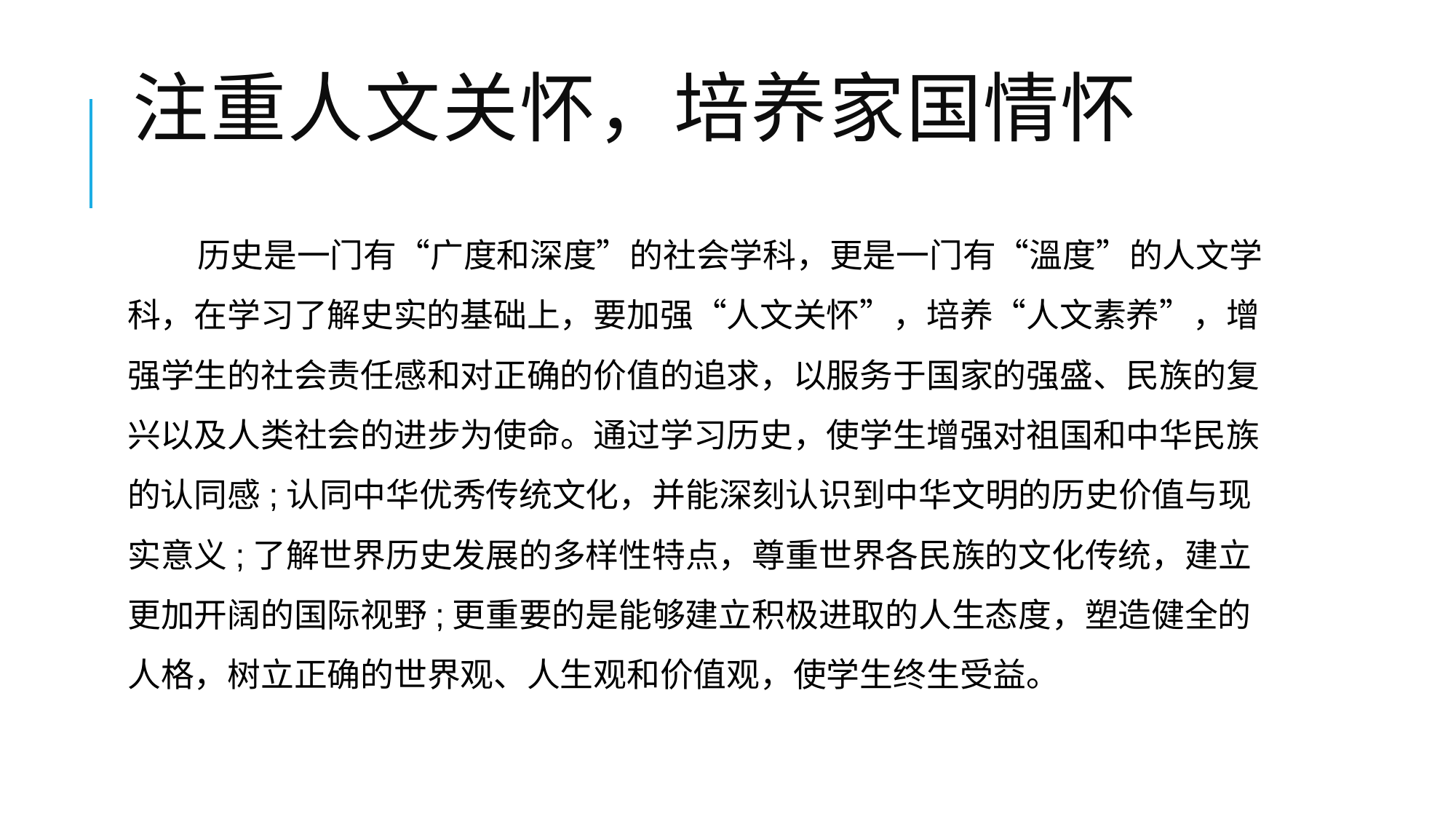

# 注重人文关怀，培养家国情怀
       历史是一门有“广度和深度”的社会学科，更是一门有“溫度”的人文学科，在学习了解史实的基础上，要加强“人文关怀”，培养“人文素养”，增强学生的社会责任感和对正确的价值的追求，以服务于国家的强盛、民族的复兴以及人类社会的进步为使命。通过学习历史，使学生增强对祖国和中华民族的认同感;认同中华优秀传统文化，并能深刻认识到中华文明的历史价值与现实意义;了解世界历史发展的多样性特点，尊重世界各民族的文化传统，建立更加开阔的国际视野;更重要的是能够建立积极进取的人生态度，塑造健全的人格，树立正确的世界观、人生观和价值观，使学生终生受益。